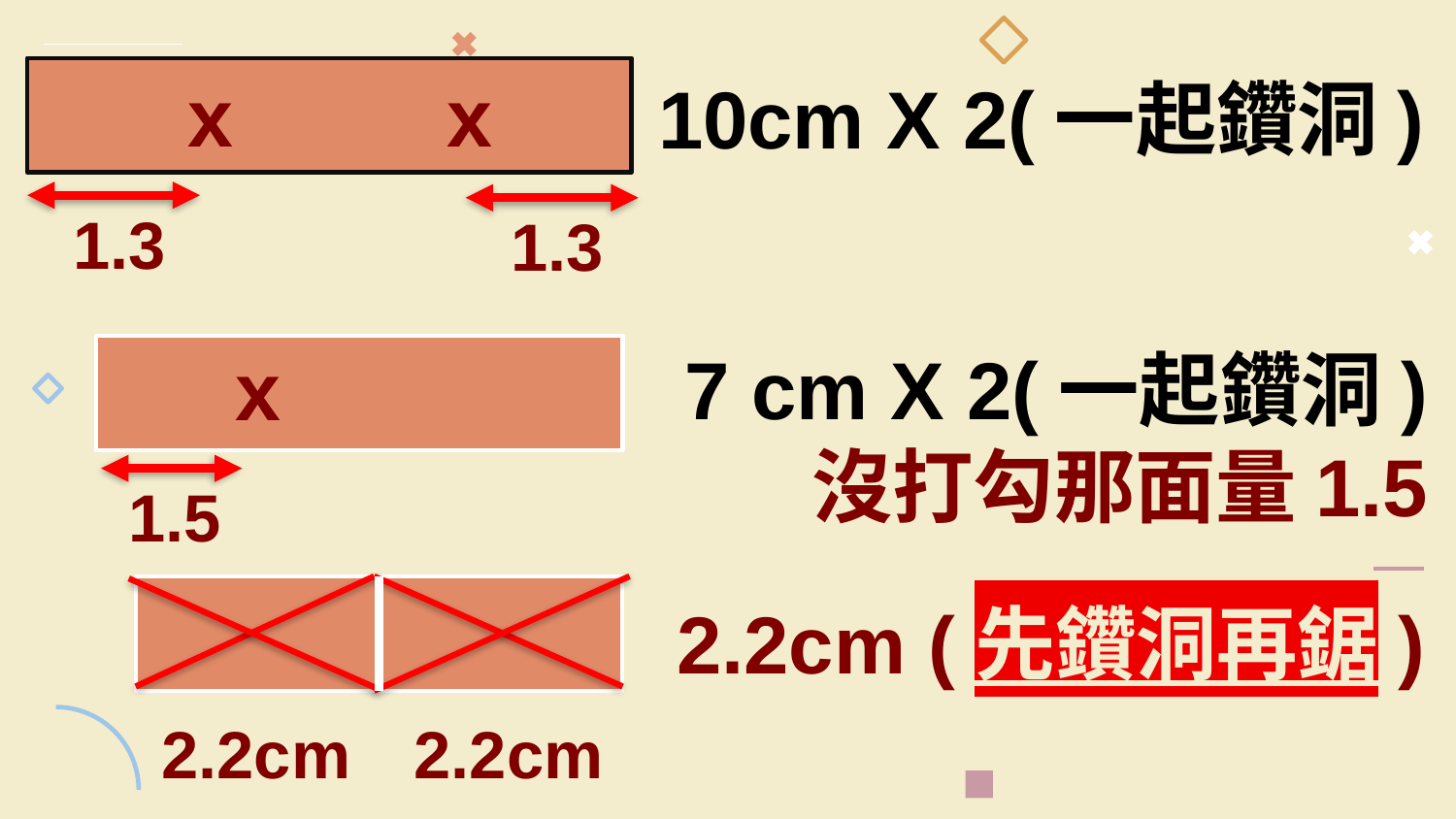

x
x
10cm X 2(一起鑽洞)
1.3
1.3
7 cm X 2(一起鑽洞)
沒打勾那面量1.5
x

1.5

2.2cm (先鑽洞再鋸)
2.2cm
2.2cm